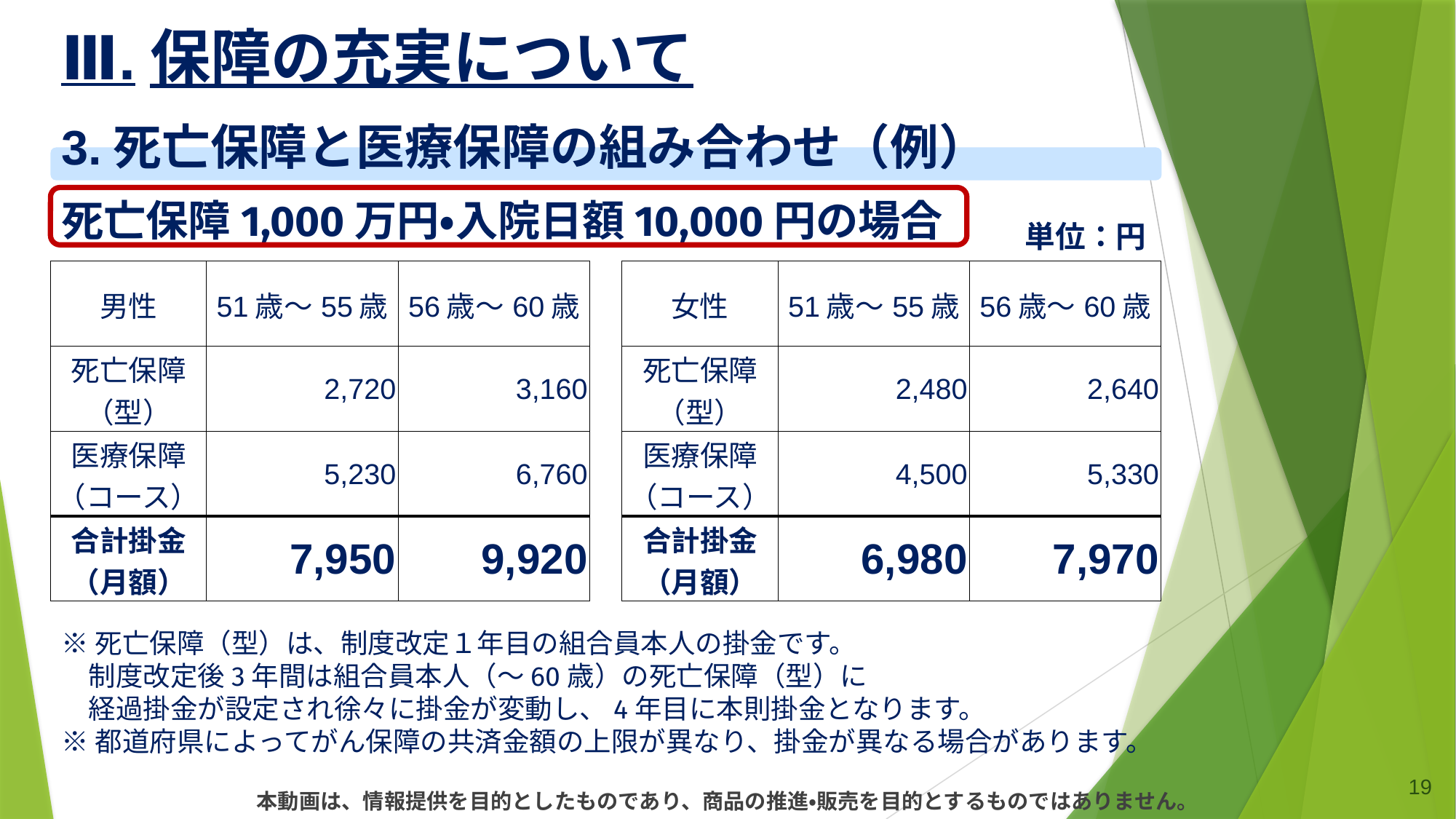

# Ⅲ.保障の充実について
3.死亡保障と医療保障の組み合わせ（例）

死亡保障1,000万円・入院日額10,000円の場合
単位：円
| 男性 | 51歳～55歳 | 56歳～60歳 |  | 女性 | 51歳～55歳 | 56歳～60歳 |
| --- | --- | --- | --- | --- | --- | --- |
| 死亡保障 （型） | 2,720 | 3,160 |  | 死亡保障 （型） | 2,480 | 2,640 |
| 医療保障 （コース） | 5,230 | 6,760 |  | 医療保障 （コース） | 4,500 | 5,330 |
| 合計掛金 （月額） | 7,950 | 9,920 |  | 合計掛金 （月額） | 6,980 | 7,970 |

※死亡保障（型）は、制度改定１年目の組合員本人の掛金です。
　制度改定後3年間は組合員本人（～60歳）の死亡保障（型）に
　経過掛金が設定され徐々に掛金が変動し、4年目に本則掛金となります。
※都道府県によってがん保障の共済金額の上限が異なり、掛金が異なる場合があります。
19